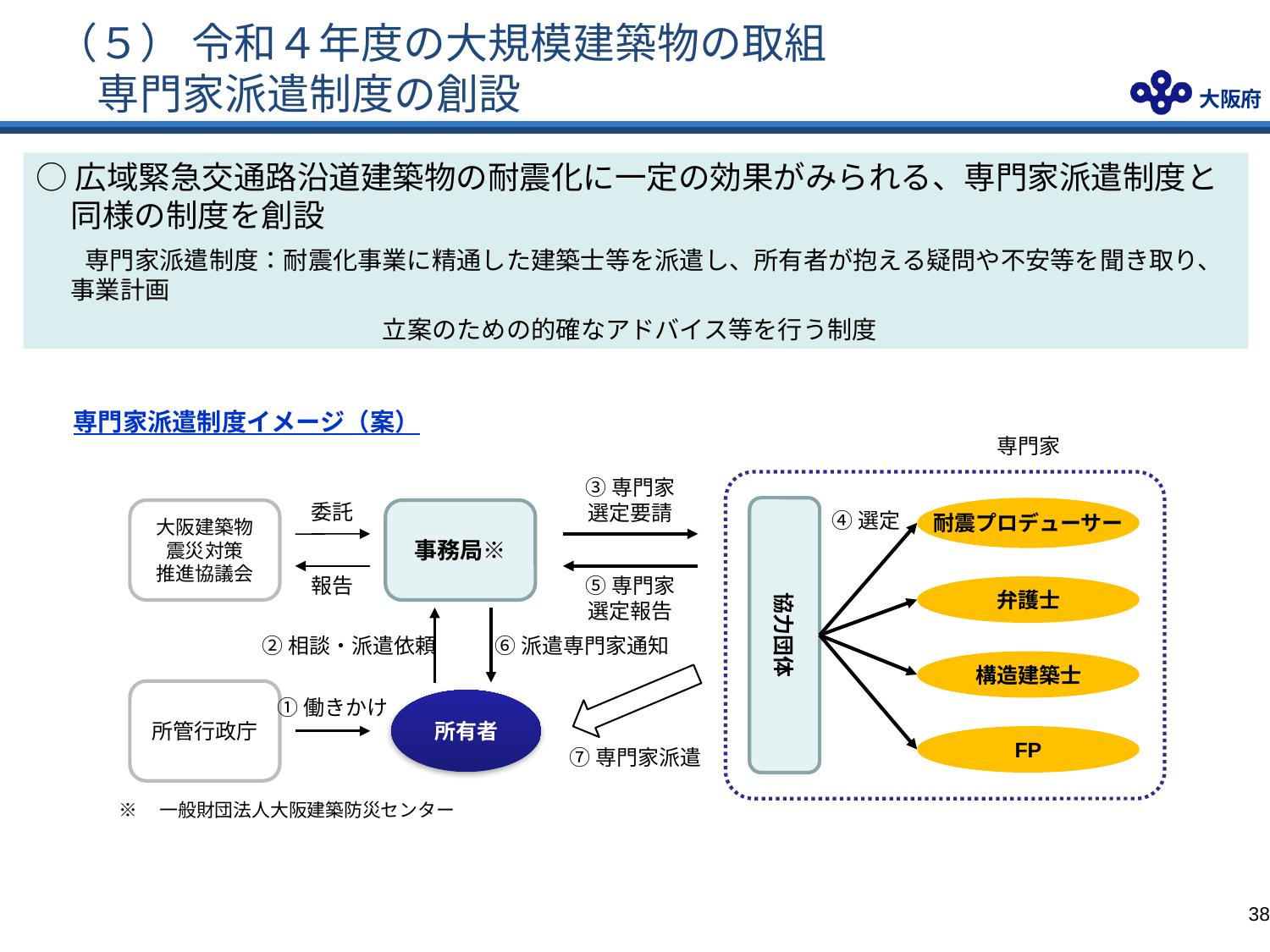

# （５） 令和４年度の大規模建築物の取組 　　専門家派遣制度の創設
○広域緊急交通路沿道建築物の耐震化に一定の効果がみられる、専門家派遣制度と同様の制度を創設
　　専門家派遣制度：耐震化事業に精通した建築士等を派遣し、所有者が抱える疑問や不安等を聞き取り、事業計画
　　　　　　　　　　　　　　立案のための的確なアドバイス等を行う制度
専門家派遣制度イメージ（案）
専門家

③専門家
選定要請
協力団体
耐震プロデューサー
委託
大阪建築物
震災対策
推進協議会
事務局※
④選定
⑤専門家
選定報告
報告
弁護士
②相談・派遣依頼
⑥派遣専門家通知
構造建築士

所管行政庁
所有者
①働きかけ
FP
⑦専門家派遣

※　一般財団法人大阪建築防災センター
38